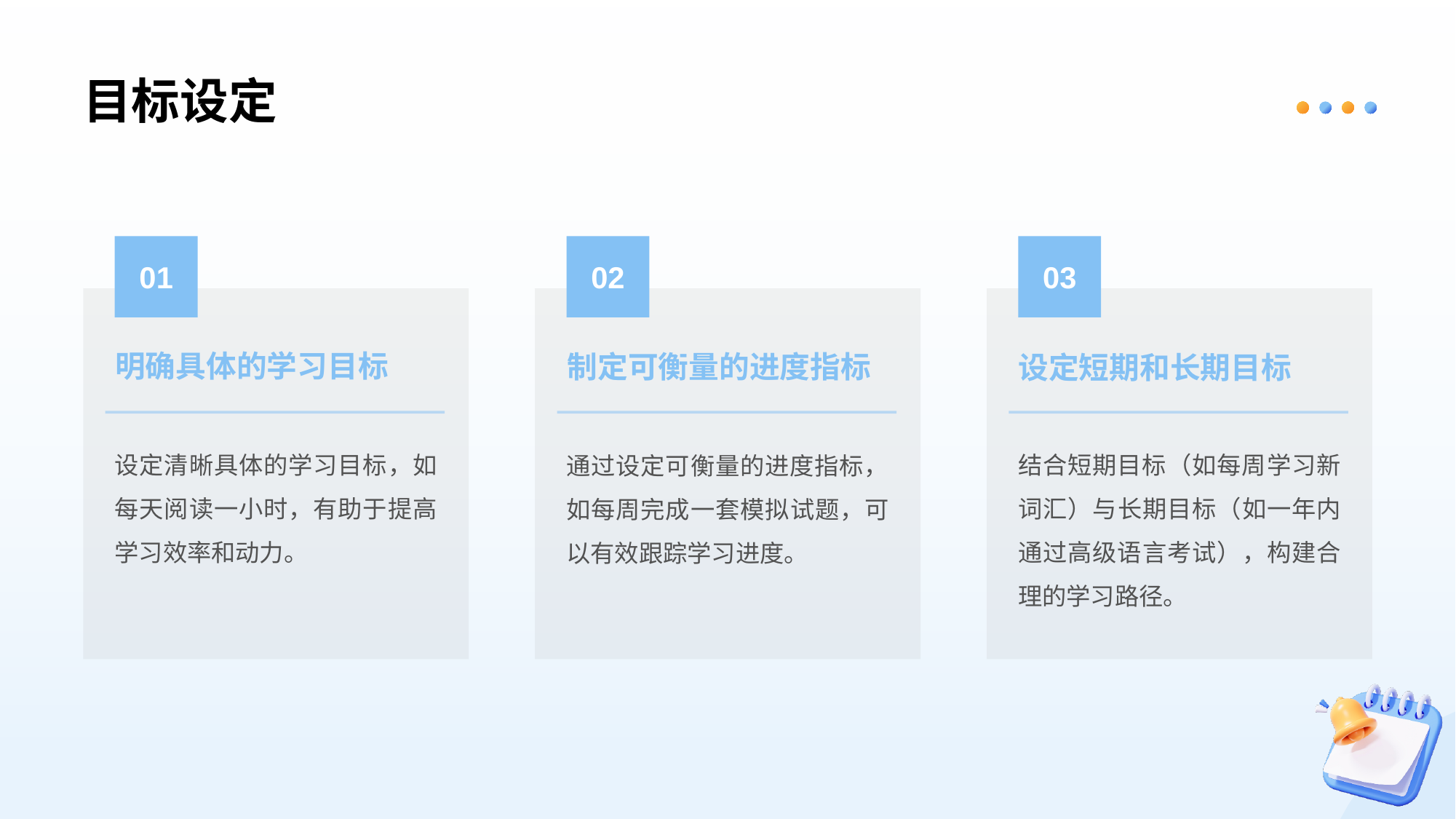

# 目标设定
01
02
03

明确具体的学习目标
制定可衡量的进度指标
设定短期和长期目标
设定清晰具体的学习目标，如每天阅读一小时，有助于提高学习效率和动力。
结合短期目标（如每周学习新词汇）与长期目标（如一年内通过高级语言考试），构建合理的学习路径。
通过设定可衡量的进度指标，如每周完成一套模拟试题，可以有效跟踪学习进度。